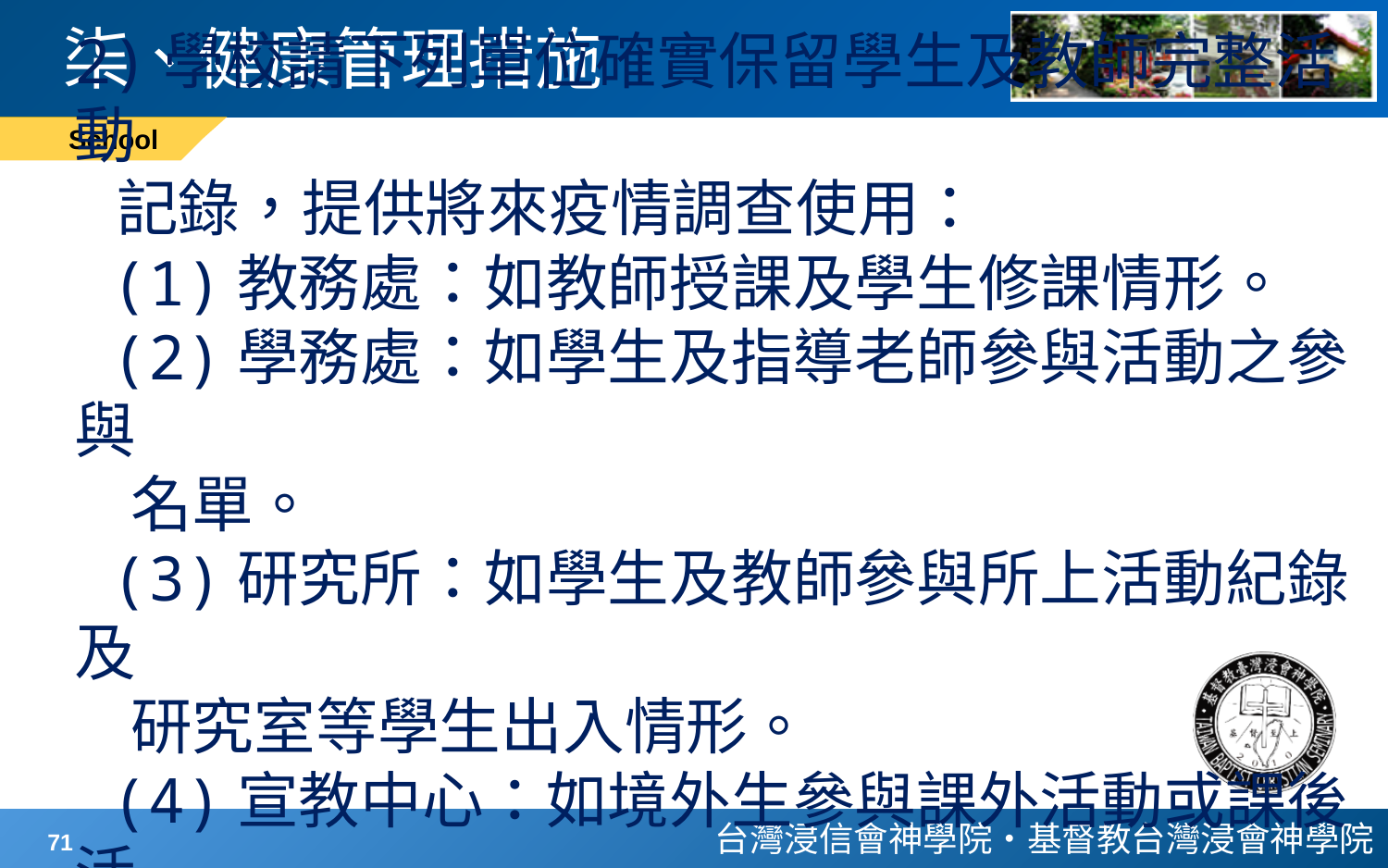

# 柒、健康管理措施
School
2)學校請下列單位確實保留學生及教師完整活動
  記錄，提供將來疫情調查使用：
 (1)教務處：如教師授課及學生修課情形。
 (2)學務處：如學生及指導老師參與活動之參與
   名單。
 (3)研究所：如學生及教師參與所上活動紀錄及
   研究室等學生出入情形。
 (4)宣教中心：如境外生參與課外活動或課後活
   動情形。